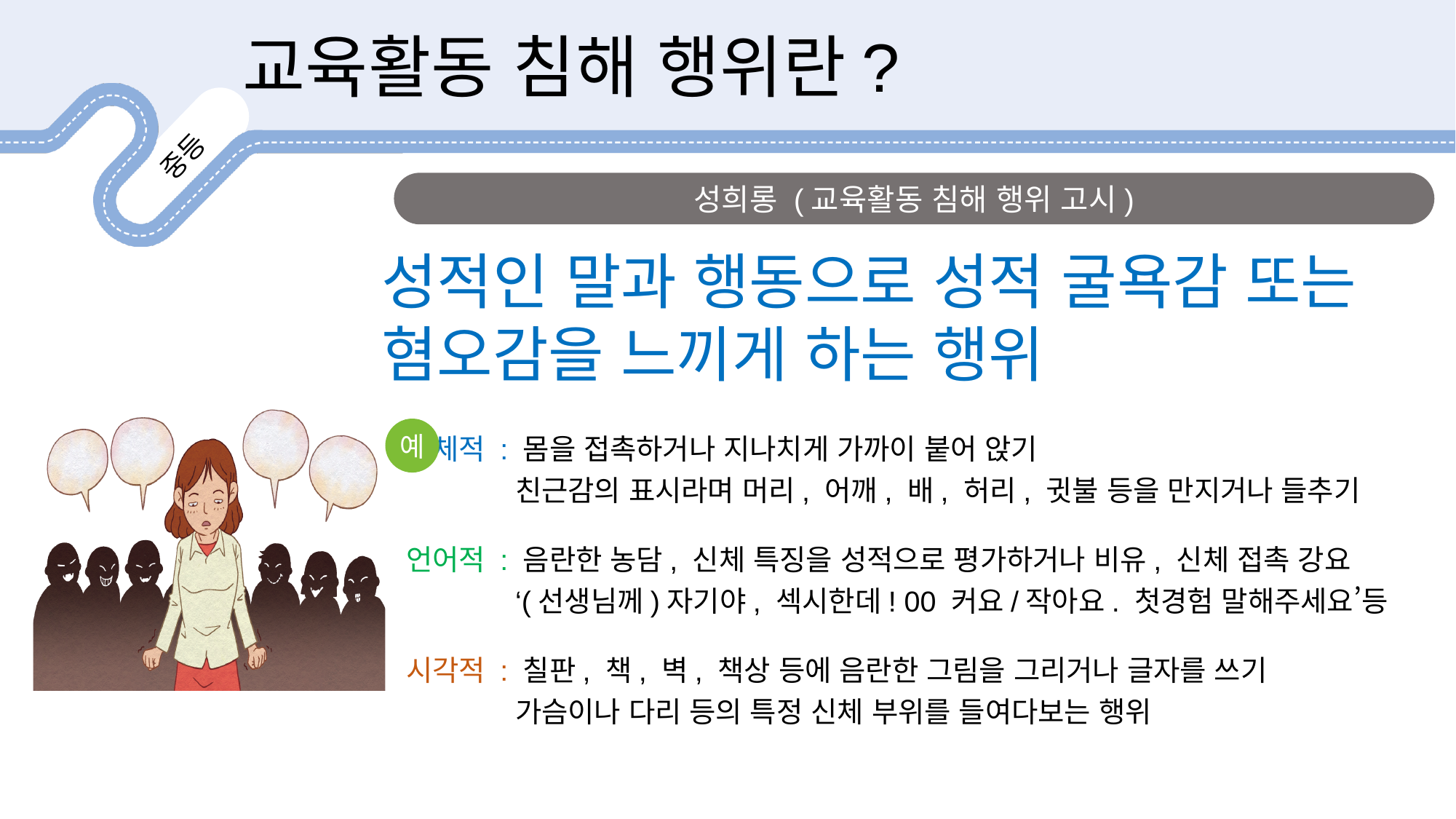

교육활동 침해 행위란?
성희롱 (교육활동 침해 행위 고시)
성적인 말과 행동으로 성적 굴욕감 또는
혐오감을 느끼게 하는 행위

예
육체적 : 몸을 접촉하거나 지나치게 가까이 붙어 앉기
	친근감의 표시라며 머리, 어깨, 배, 허리, 귓불 등을 만지거나 들추기
언어적 : 음란한 농담, 신체 특징을 성적으로 평가하거나 비유, 신체 접촉 강요
	‘(선생님께)자기야, 섹시한데! 00 커요/작아요. 첫경험 말해주세요’등
시각적 : 칠판, 책, 벽, 책상 등에 음란한 그림을 그리거나 글자를 쓰기
	가슴이나 다리 등의 특정 신체 부위를 들여다보는 행위